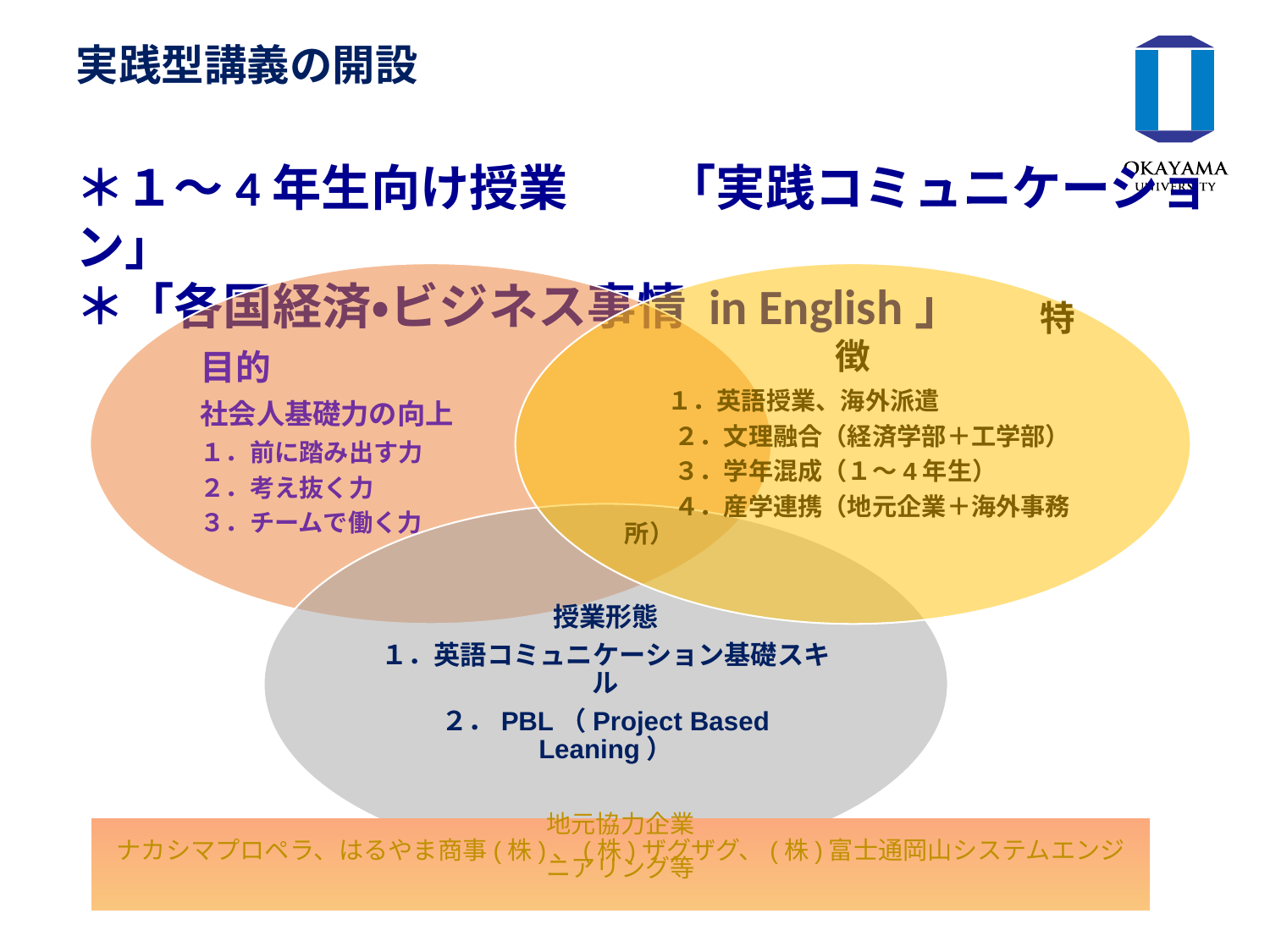

# 実践型講義の開設
＊１～4年生向け授業　　「実践コミュニケーション」
＊「各国経済・ビジネス事情 in English」
目的
社会人基礎力の向上
１．前に踏み出す力
２．考え抜く力
３．チームで働く力
授業形態
１．英語コミュニケーション基礎スキル
２．PBL（Project Based Leaning）
	　　　　　　　　特徴
　　１．英語授業、海外派遣
　　２．文理融合（経済学部＋工学部）
　　３．学年混成（１～4年生）
　　４．産学連携（地元企業＋海外事務所）

地元協力企業
ナカシマプロペラ、はるやま商事(株)、(株)ザグザグ、(株)富士通岡山システムエンジニアリング等